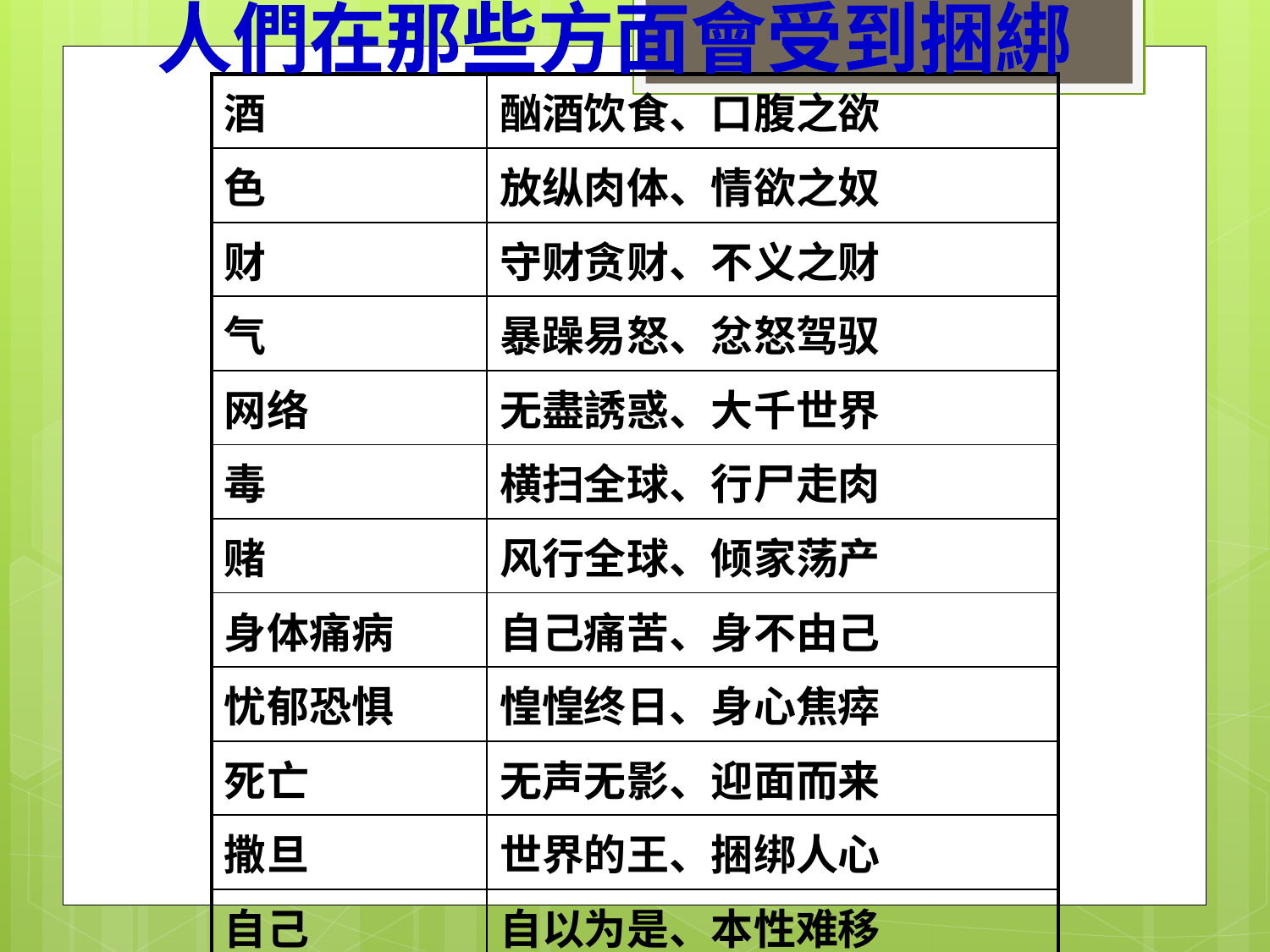

人們在那些方面會受到捆綁
| 酒 | 酗酒饮食、口腹之欲 |
| --- | --- |
| 色 | 放纵肉体、情欲之奴 |
| 财 | 守财贪财、不义之财 |
| 气 | 暴躁易怒、忿怒驾驭 |
| 网络 | 无盡誘惑、大千世界 |
| 毒 | 横扫全球、行尸走肉 |
| 赌 | 风行全球、倾家荡产 |
| 身体痛病 | 自己痛苦、身不由己 |
| 忧郁恐惧 | 惶惶终日、身心焦瘁 |
| 死亡 | 无声无影、迎面而来 |
| 撒旦 | 世界的王、捆绑人心 |
| 自己 | 自以为是、本性难移 |
| 性格 | 江山易改、本性難移 |